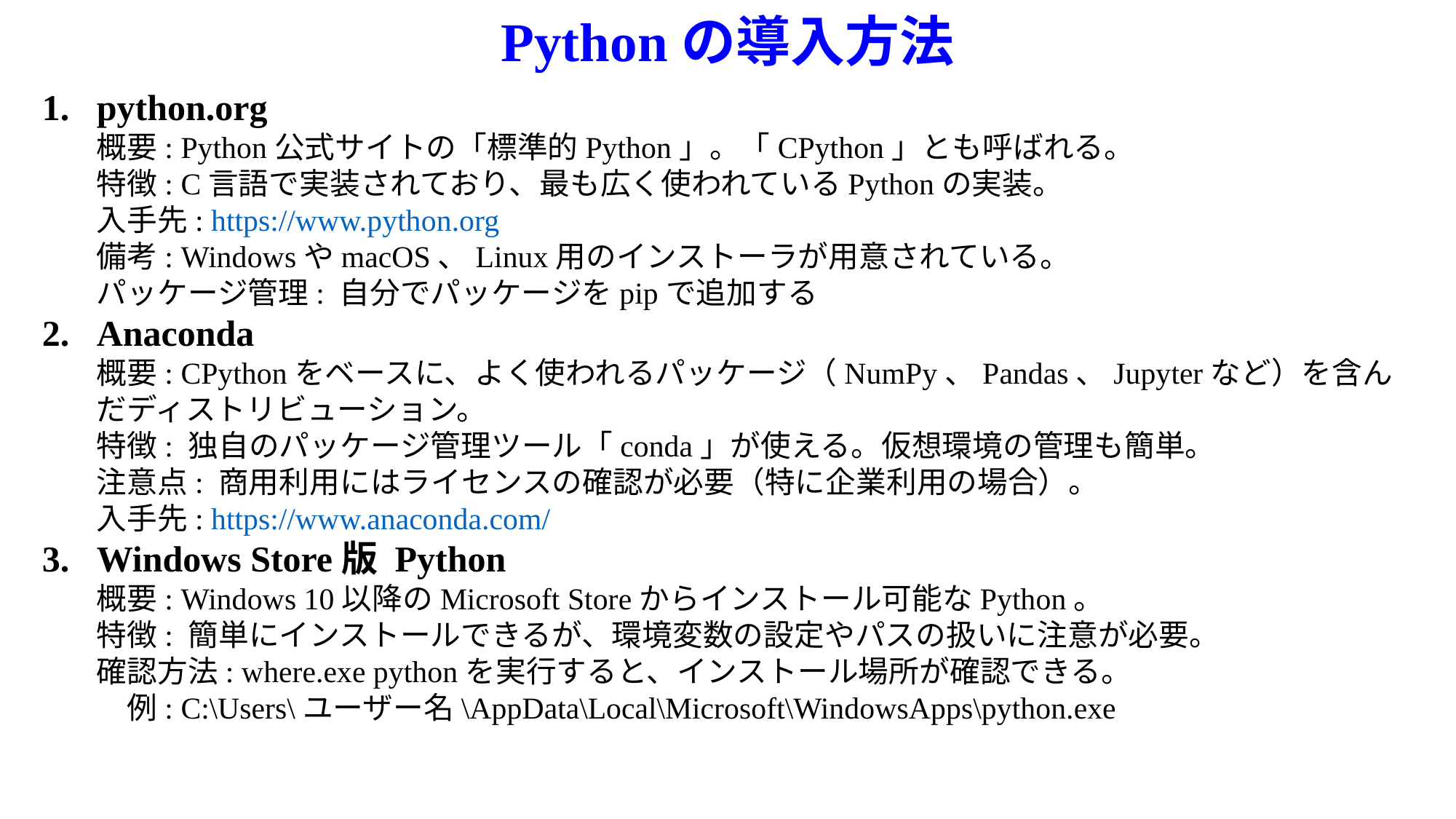

Pythonの導入方法
python.org
概要: Python公式サイトの「標準的Python」。「CPython」とも呼ばれる。
特徴: C言語で実装されており、最も広く使われているPythonの実装。
入手先: https://www.python.org
備考: WindowsやmacOS、Linux用のインストーラが用意されている。
パッケージ管理: 自分でパッケージをpipで追加する
Anaconda
概要: CPythonをベースに、よく使われるパッケージ（NumPy、Pandas、Jupyterなど）を含んだディストリビューション。
特徴: 独自のパッケージ管理ツール「conda」が使える。仮想環境の管理も簡単。
注意点: 商用利用にはライセンスの確認が必要（特に企業利用の場合）。
入手先: https://www.anaconda.com/
Windows Store版 Python
概要: Windows 10以降のMicrosoft Storeからインストール可能なPython。
特徴: 簡単にインストールできるが、環境変数の設定やパスの扱いに注意が必要。
確認方法: where.exe pythonを実行すると、インストール場所が確認できる。
　例: C:\Users\ユーザー名\AppData\Local\Microsoft\WindowsApps\python.exe